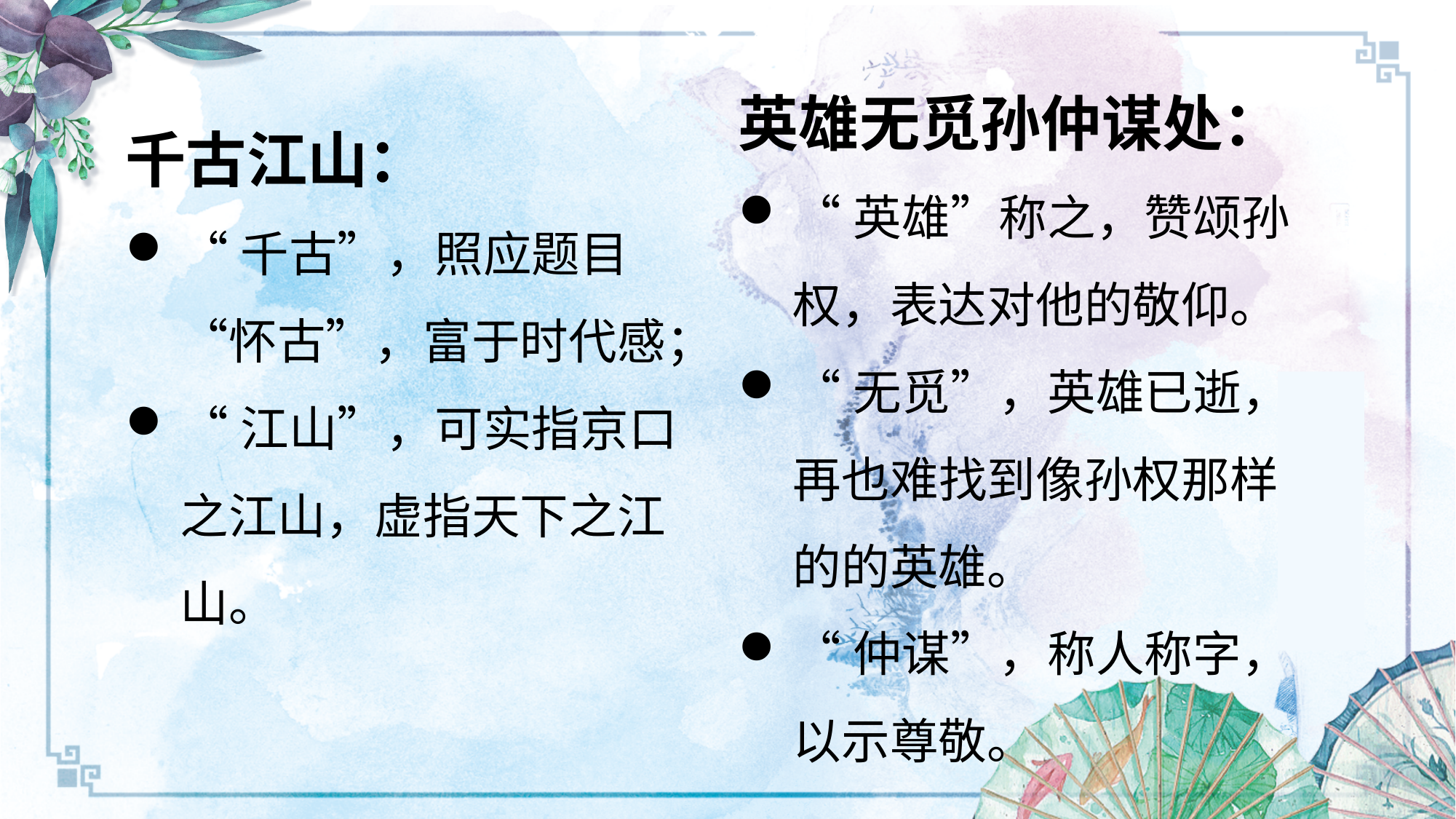

英雄无觅孙仲谋处：
“英雄”称之，赞颂孙权，表达对他的敬仰。
“无觅”，英雄已逝，再也难找到像孙权那样的的英雄。
“仲谋”，称人称字，以示尊敬。
千古江山：
“千古”，照应题目“怀古”，富于时代感；
“江山”，可实指京口之江山，虚指天下之江山。